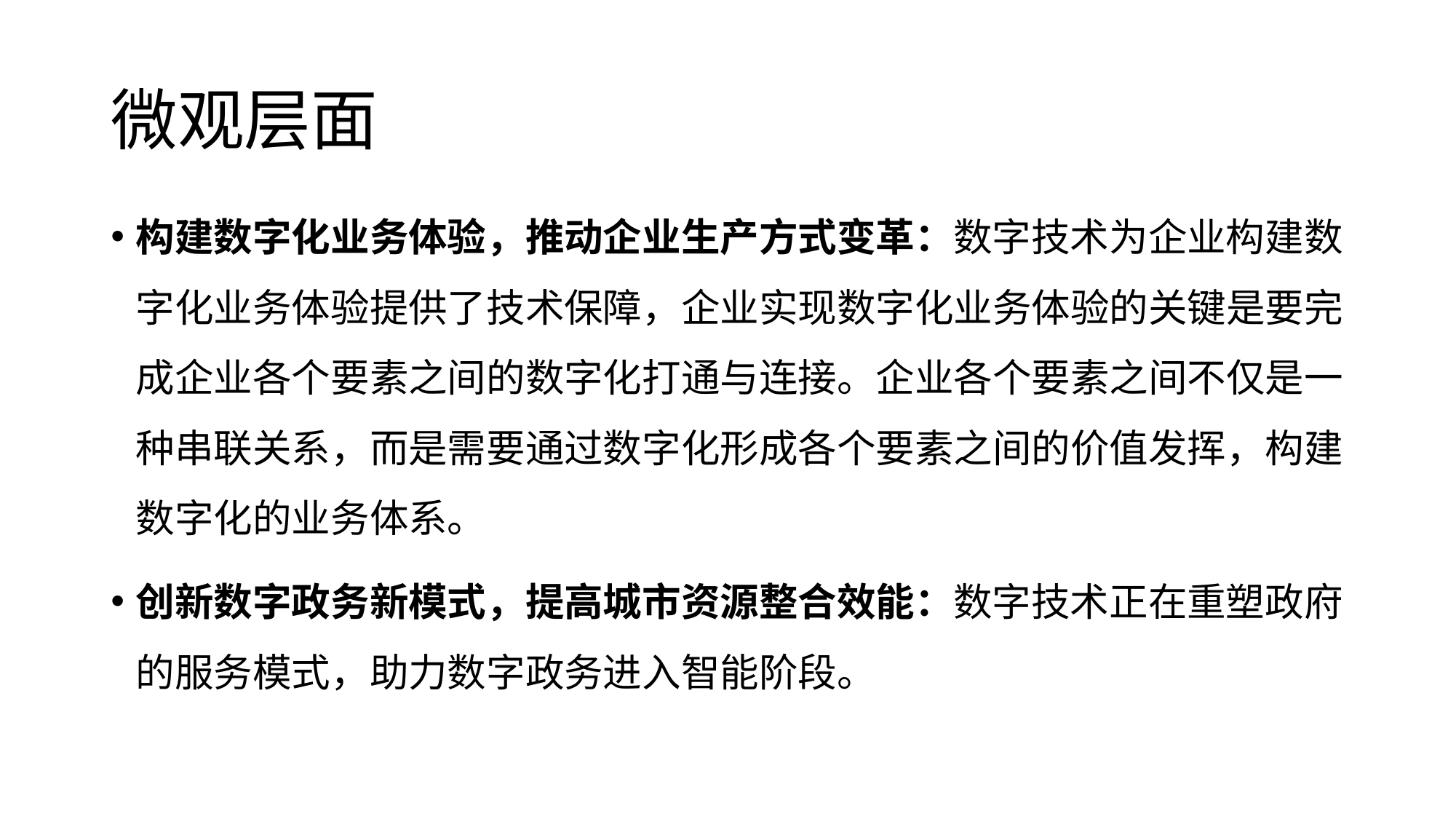

# 微观层面
构建数字化业务体验，推动企业生产方式变革：数字技术为企业构建数字化业务体验提供了技术保障，企业实现数字化业务体验的关键是要完成企业各个要素之间的数字化打通与连接。企业各个要素之间不仅是一种串联关系，而是需要通过数字化形成各个要素之间的价值发挥，构建数字化的业务体系。
创新数字政务新模式，提高城市资源整合效能：数字技术正在重塑政府的服务模式，助力数字政务进入智能阶段。